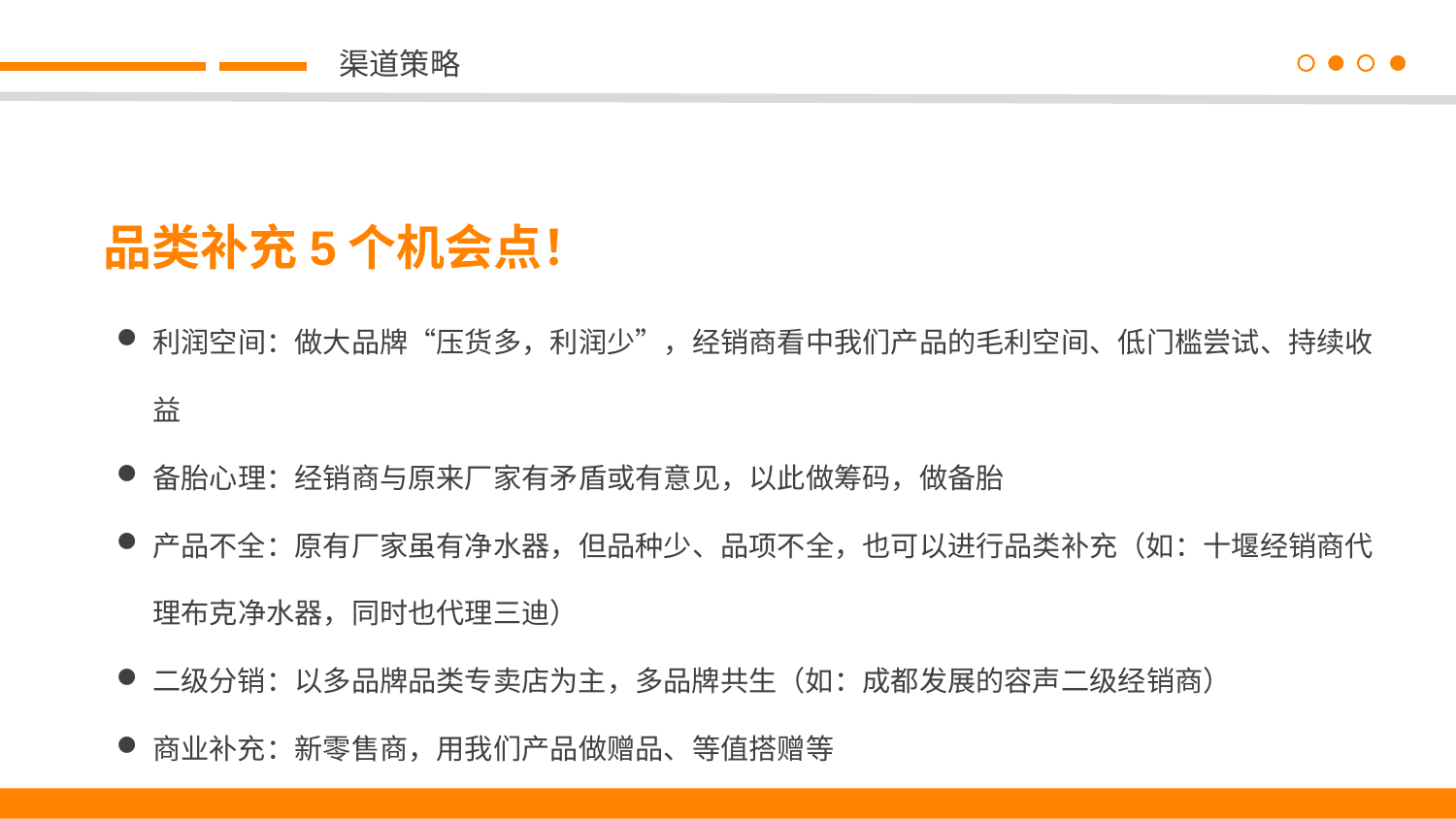

渠道策略
品类补充5个机会点！
利润空间：做大品牌“压货多，利润少”，经销商看中我们产品的毛利空间、低门槛尝试、持续收益
备胎心理：经销商与原来厂家有矛盾或有意见，以此做筹码，做备胎
产品不全：原有厂家虽有净水器，但品种少、品项不全，也可以进行品类补充（如：十堰经销商代理布克净水器，同时也代理三迪）
二级分销：以多品牌品类专卖店为主，多品牌共生（如：成都发展的容声二级经销商）
商业补充：新零售商，用我们产品做赠品、等值搭赠等